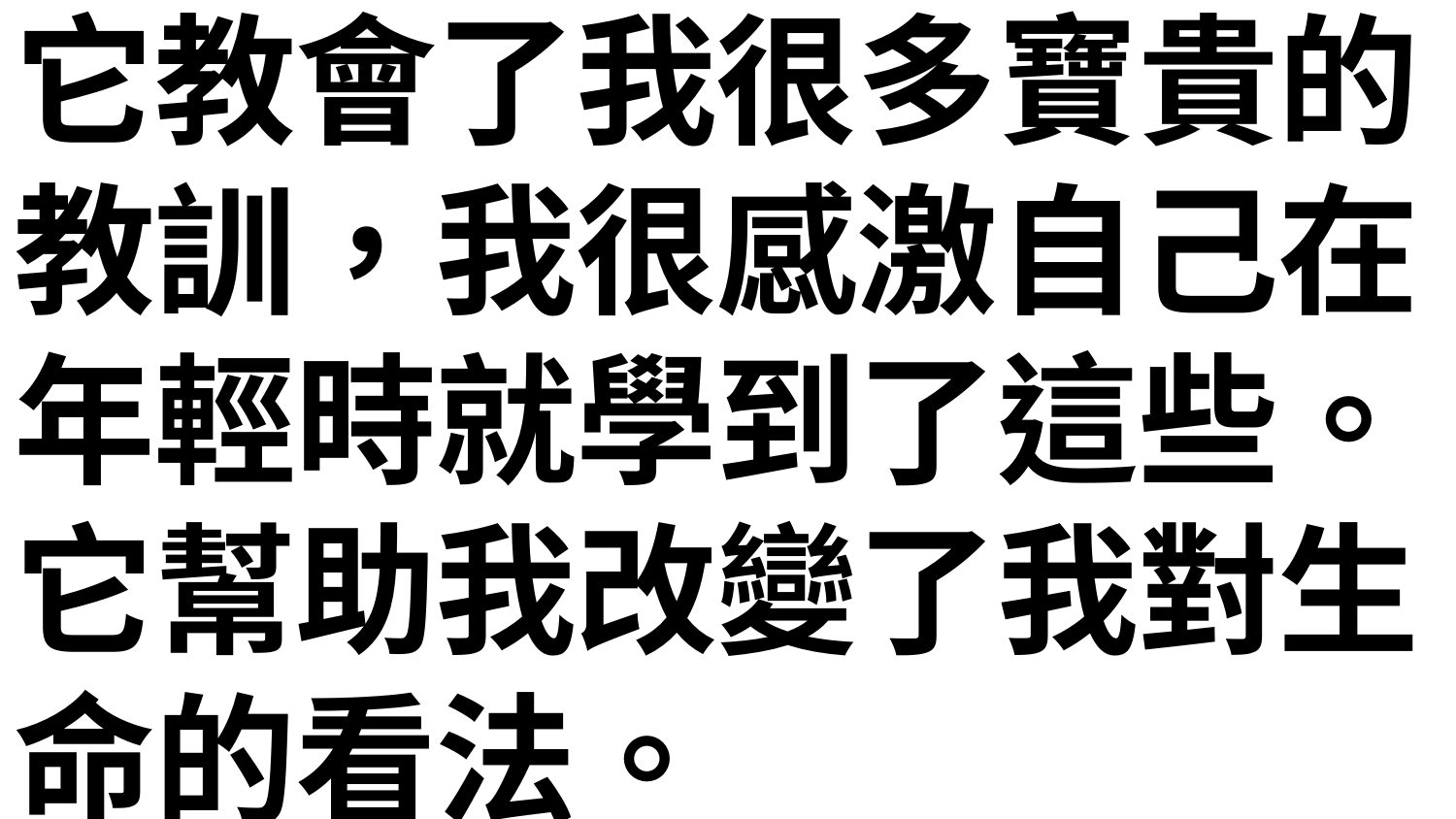

它教會了我很多寶貴的教訓，我很感激自己在年輕時就學到了這些。它幫助我改變了我對生命的看法。